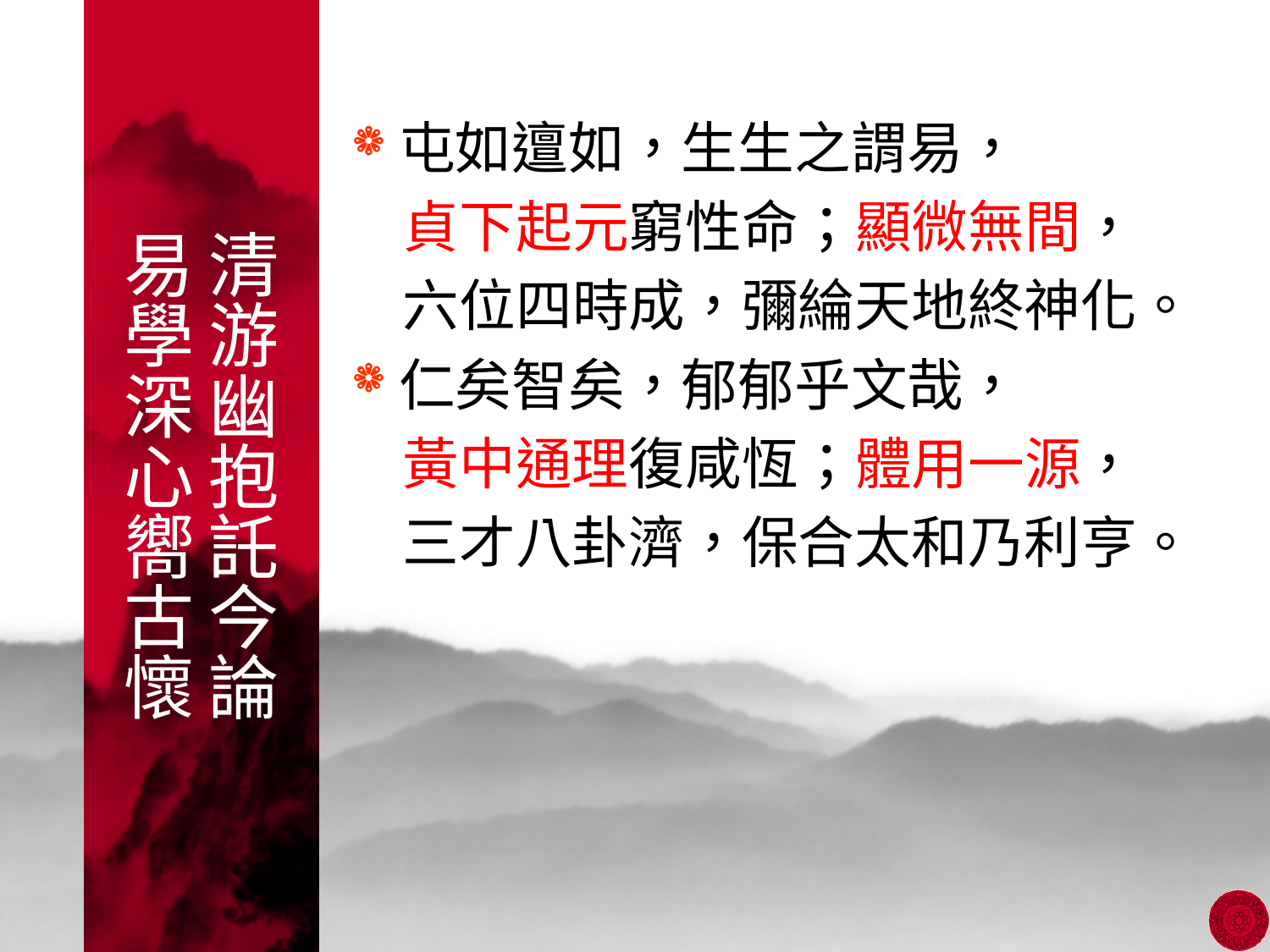

屯如邅如，生生之謂易，
   貞下起元窮性命；顯微無間，
   六位四時成，彌綸天地終神化。
仁矣智矣，郁郁乎文哉，
   黃中通理復咸恆；體用一源，
   三才八卦濟，保合太和乃利亨。

# 清游幽抱託今論 易學深心嚮古懷